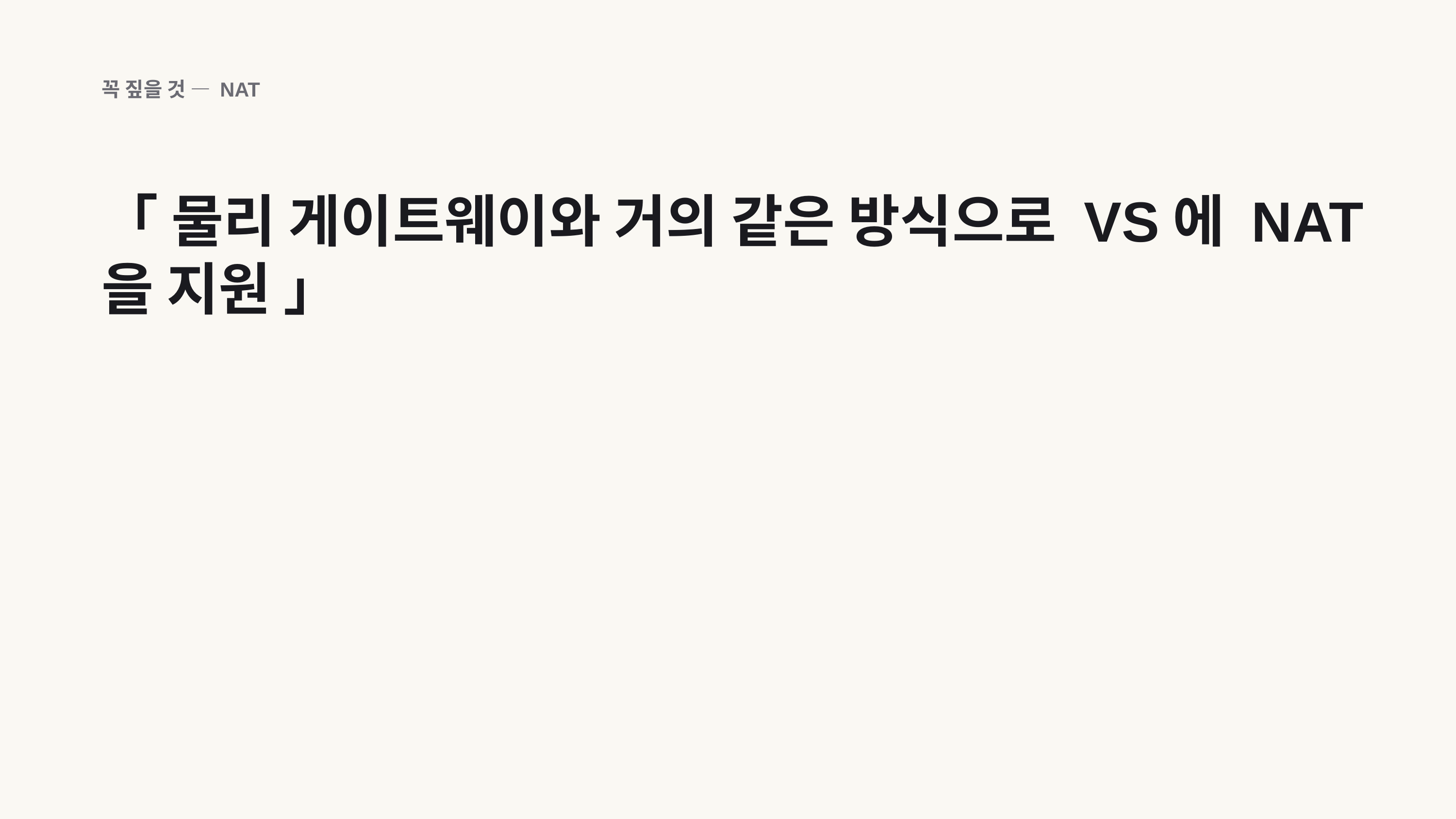

꼭 짚을 것 — NAT
「 물리 게이트웨이와 거의 같은 방식으로 VS에 NAT을 지원 」